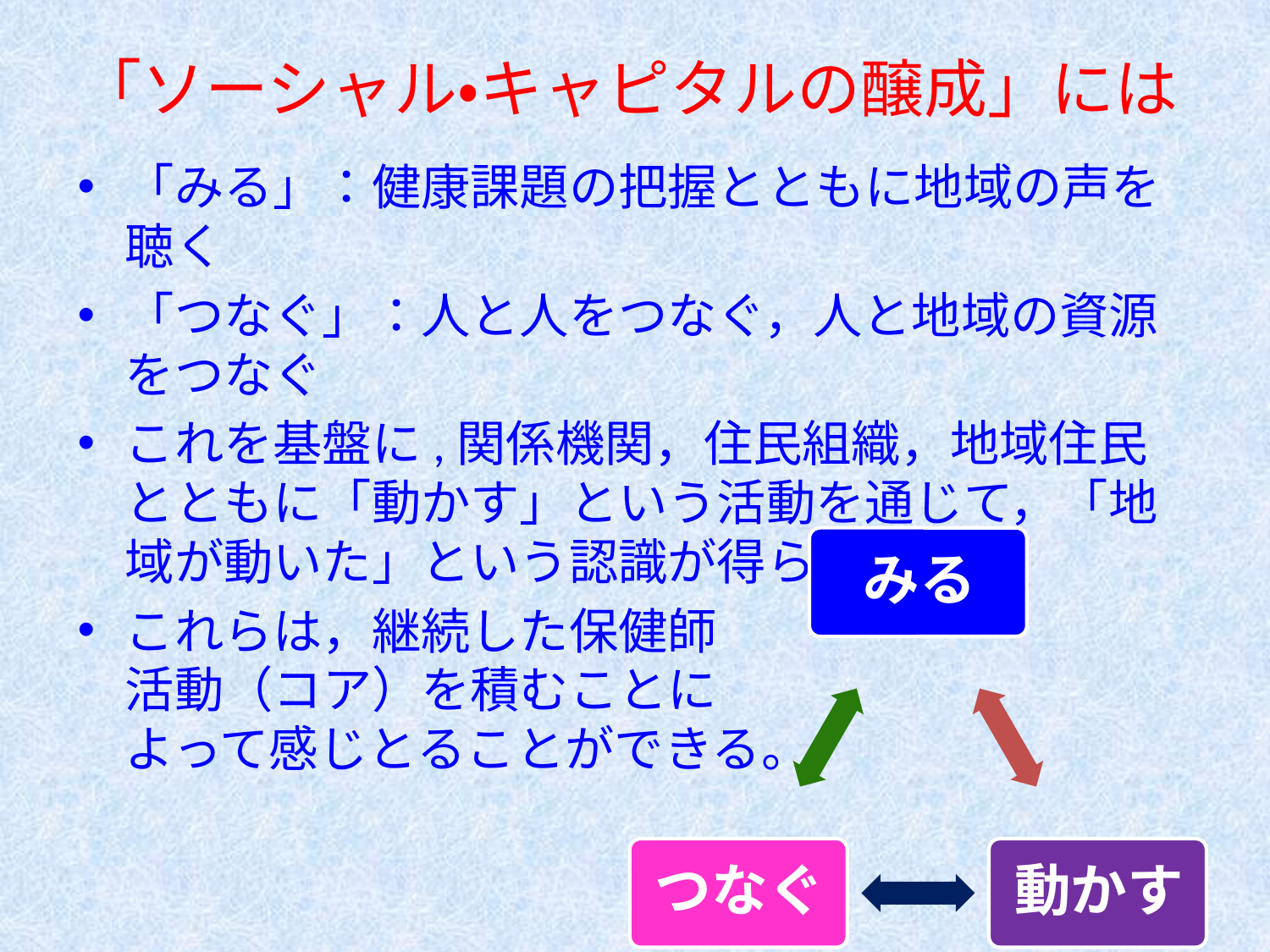

# 「ソーシャル・キャピタルの醸成」には
「みる」：健康課題の把握とともに地域の声を聴く
「つなぐ」：人と人をつなぐ，人と地域の資源をつなぐ
これを基盤に,関係機関，住民組織，地域住民とともに「動かす」という活動を通じて，「地域が動いた」という認識が得られる。
これらは，継続した保健師
活動（コア）を積むことに
よって感じとることができる。
みる

動かす

つなぐ